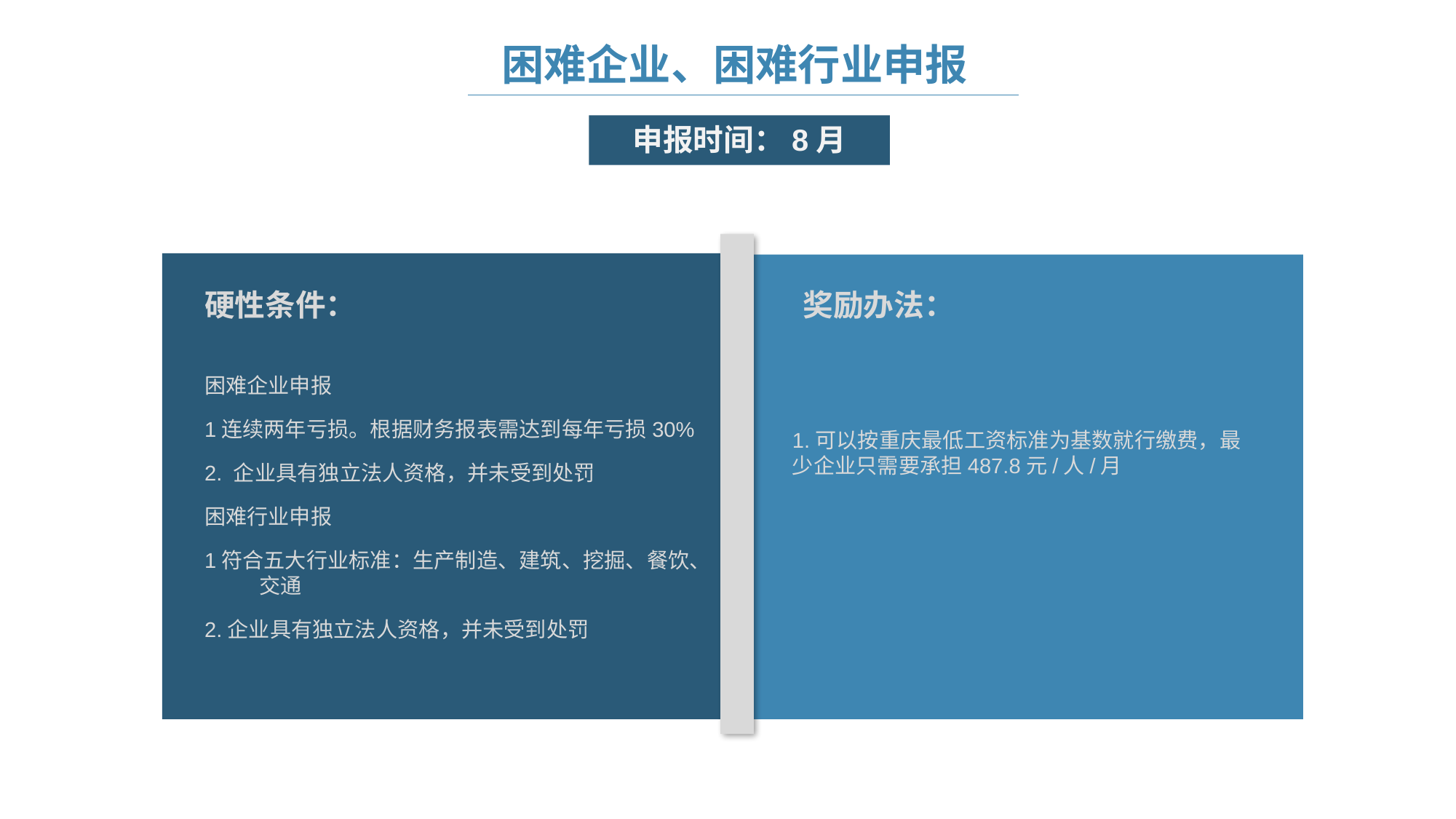

困难企业、困难行业申报
申报时间：8月

硬性条件：
奖励办法：
困难企业申报
1连续两年亏损。根据财务报表需达到每年亏损30%
2. 企业具有独立法人资格，并未受到处罚
困难行业申报
1符合五大行业标准：生产制造、建筑、挖掘、餐饮、交通
2.企业具有独立法人资格，并未受到处罚
1.可以按重庆最低工资标准为基数就行缴费，最少企业只需要承担487.8元/人/月